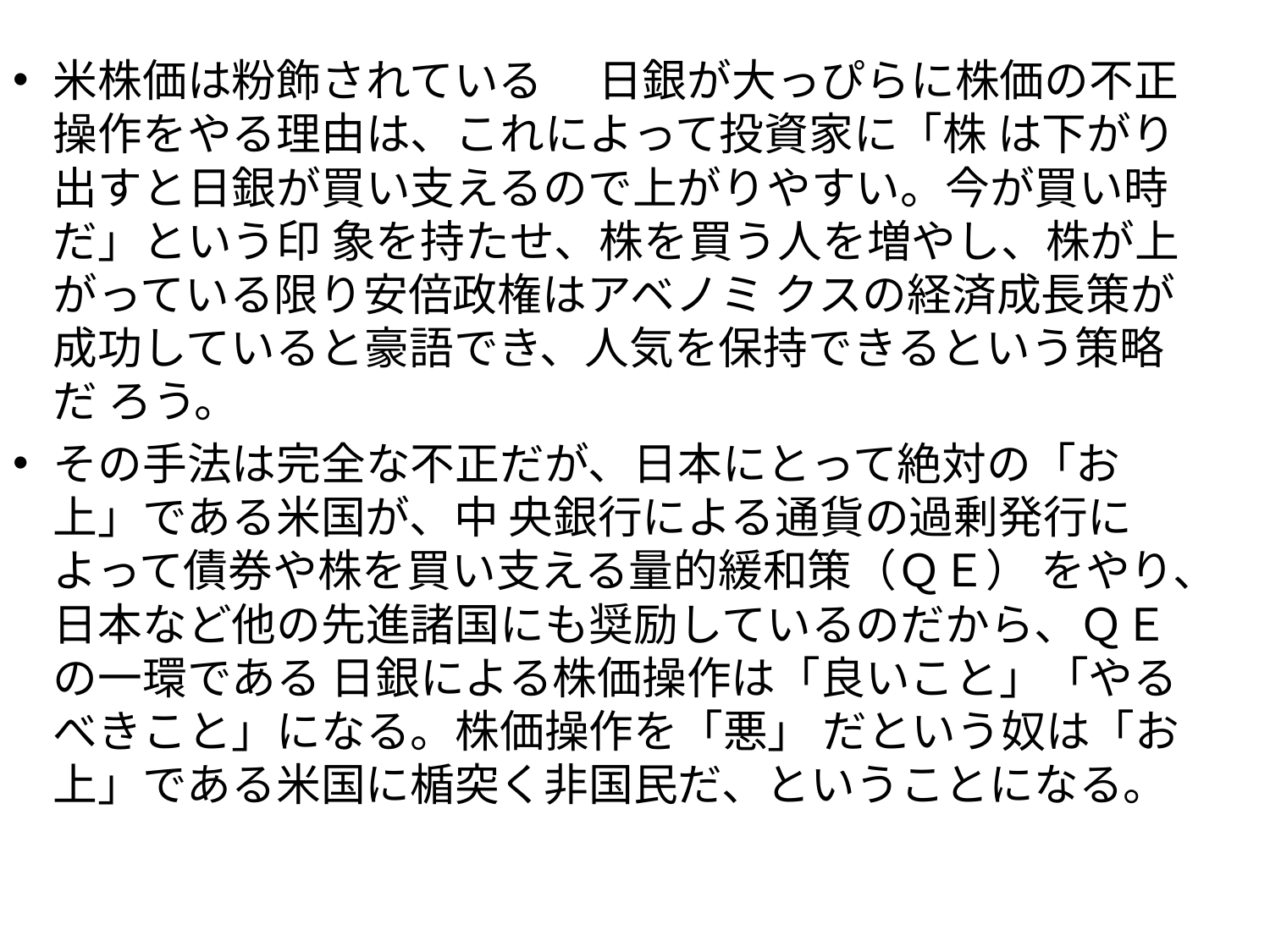

米株価は粉飾されている 　日銀が大っぴらに株価の不正操作をやる理由は、これによって投資家に「株 は下がり出すと日銀が買い支えるので上がりやすい。今が買い時だ」という印 象を持たせ、株を買う人を増やし、株が上がっている限り安倍政権はアベノミ クスの経済成長策が成功していると豪語でき、人気を保持できるという策略だ ろう。
その手法は完全な不正だが、日本にとって絶対の「お上」である米国が、中 央銀行による通貨の過剰発行によって債券や株を買い支える量的緩和策（ＱＥ） をやり、日本など他の先進諸国にも奨励しているのだから、ＱＥの一環である 日銀による株価操作は「良いこと」「やるべきこと」になる。株価操作を「悪」 だという奴は「お上」である米国に楯突く非国民だ、ということになる。